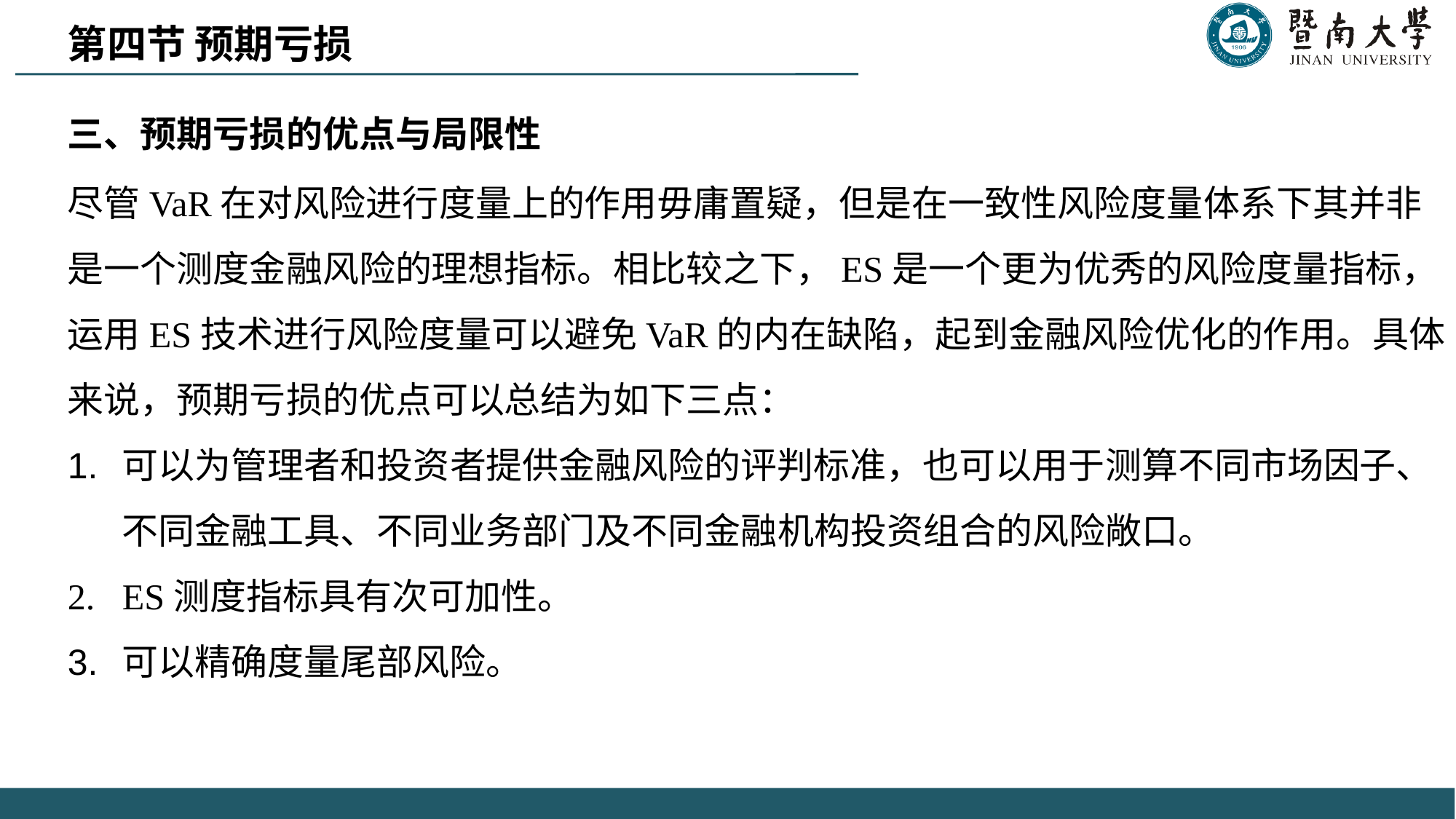

第四节 预期亏损
三、预期亏损的优点与局限性
尽管VaR在对风险进行度量上的作用毋庸置疑，但是在一致性风险度量体系下其并非是一个测度金融风险的理想指标。相比较之下，ES是一个更为优秀的风险度量指标，运用ES技术进行风险度量可以避免VaR的内在缺陷，起到金融风险优化的作用。具体来说，预期亏损的优点可以总结为如下三点：
可以为管理者和投资者提供金融风险的评判标准，也可以用于测算不同市场因子、不同金融工具、不同业务部门及不同金融机构投资组合的风险敞口。
ES测度指标具有次可加性。
可以精确度量尾部风险。